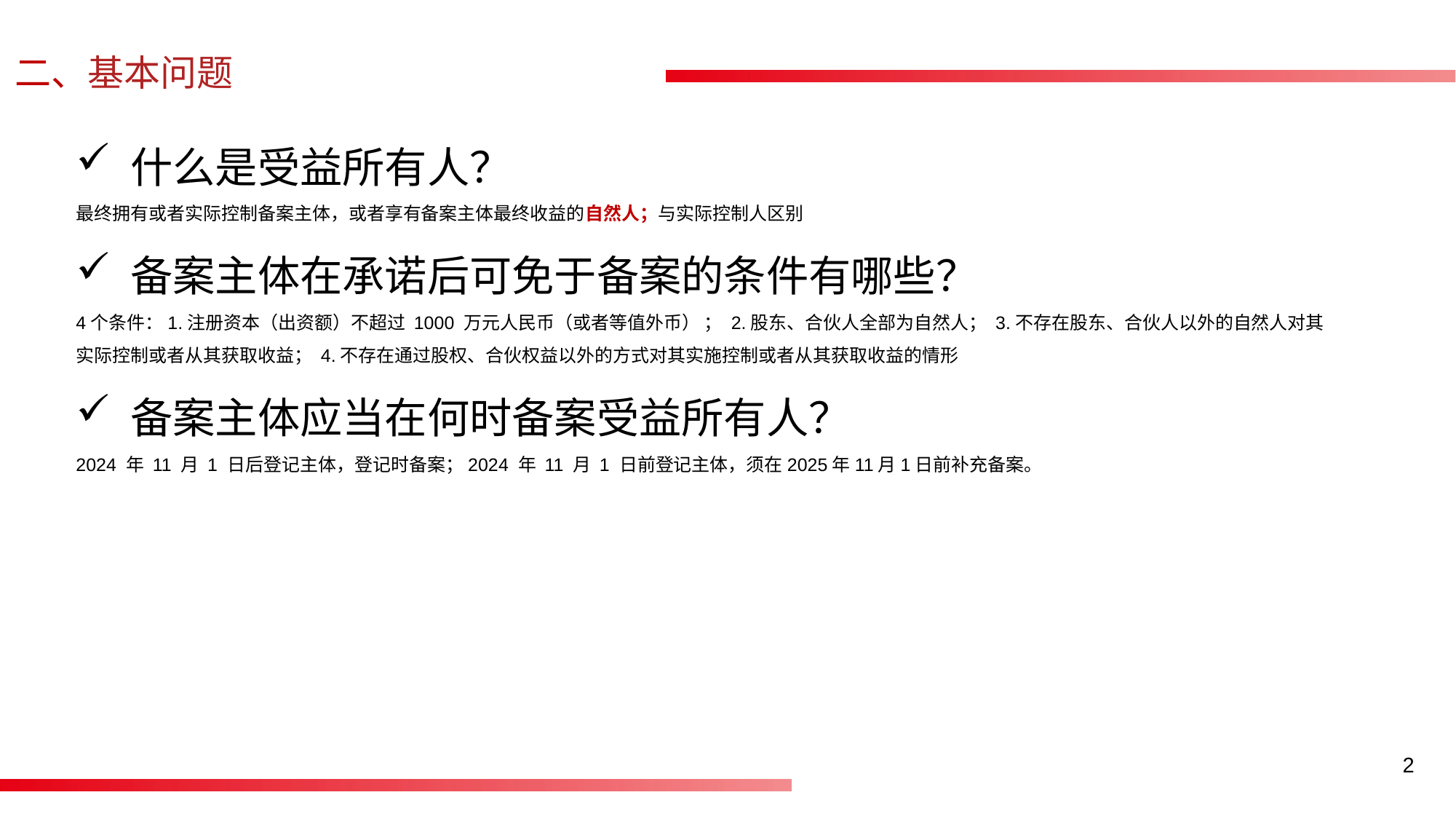

二、基本问题
什么是受益所有人？
最终拥有或者实际控制备案主体，或者享有备案主体最终收益的自然人；与实际控制人区别
备案主体在承诺后可免于备案的条件有哪些？
4个条件：1.注册资本（出资额）不超过 1000 万元人民币（或者等值外币） ； 2.股东、合伙人全部为自然人； 3.不存在股东、合伙人以外的自然人对其实际控制或者从其获取收益； 4.不存在通过股权、合伙权益以外的方式对其实施控制或者从其获取收益的情形
备案主体应当在何时备案受益所有人？
2024 年 11 月 1 日后登记主体，登记时备案；2024 年 11 月 1 日前登记主体，须在2025年11月1日前补充备案。
2